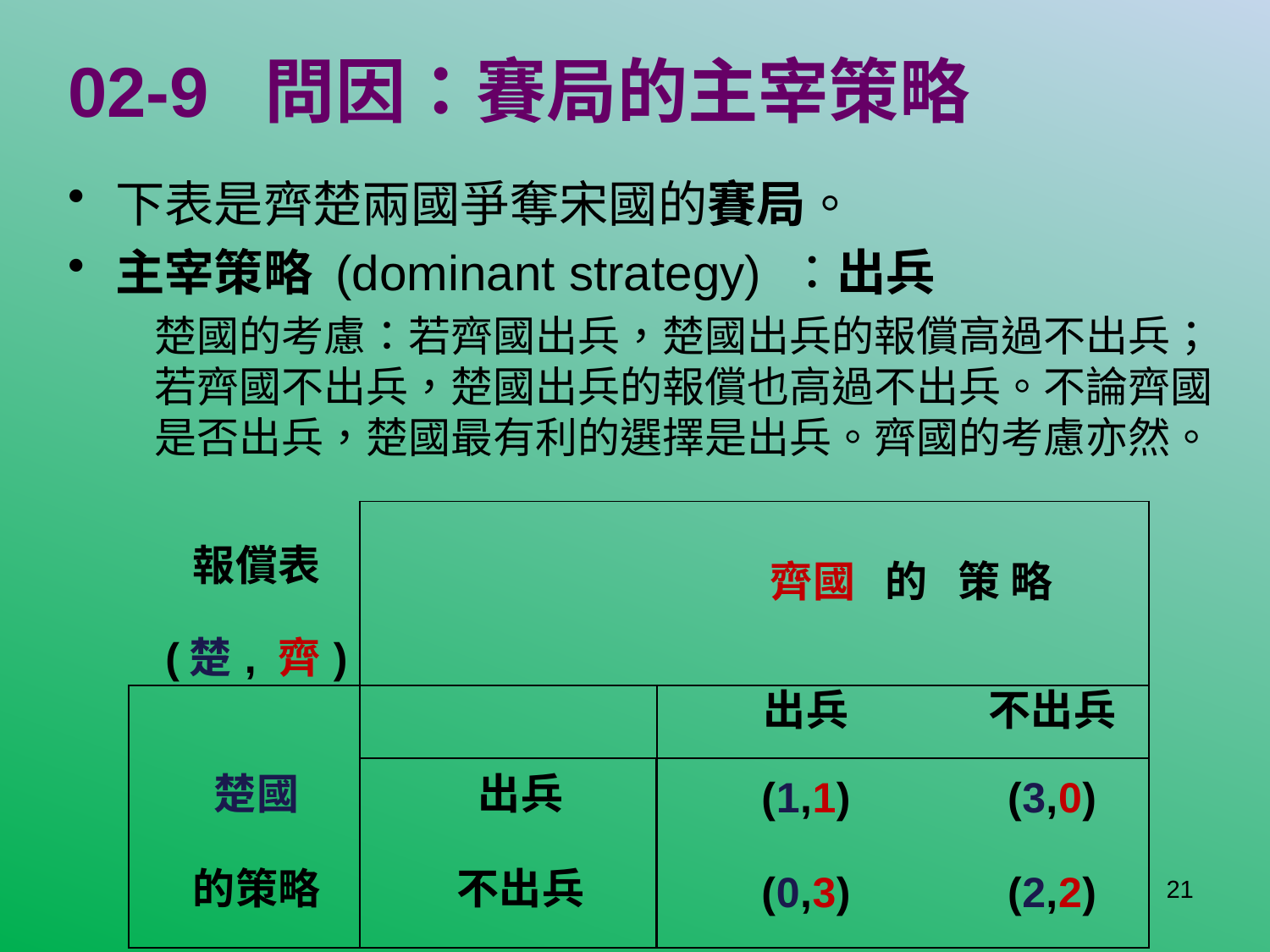

# 02-9  問因：賽局的主宰策略
下表是齊楚兩國爭奪宋國的賽局。
主宰策略 (dominant strategy) ：出兵
楚國的考慮：若齊國出兵，楚國出兵的報償高過不出兵；若齊國不出兵，楚國出兵的報償也高過不出兵。不論齊國是否出兵，楚國最有利的選擇是出兵。齊國的考慮亦然。

| 報償表 (楚, 齊) | 齊國 的 |  | 策 略 |  |
| --- | --- | --- | --- | --- |
|  |  | 出兵 | 不出兵 |  |
| 楚國 | 出兵 | (1,1) | (3,0) |  |
| 的策略 | 不出兵 | (0,3) | (2,2) |  |
21